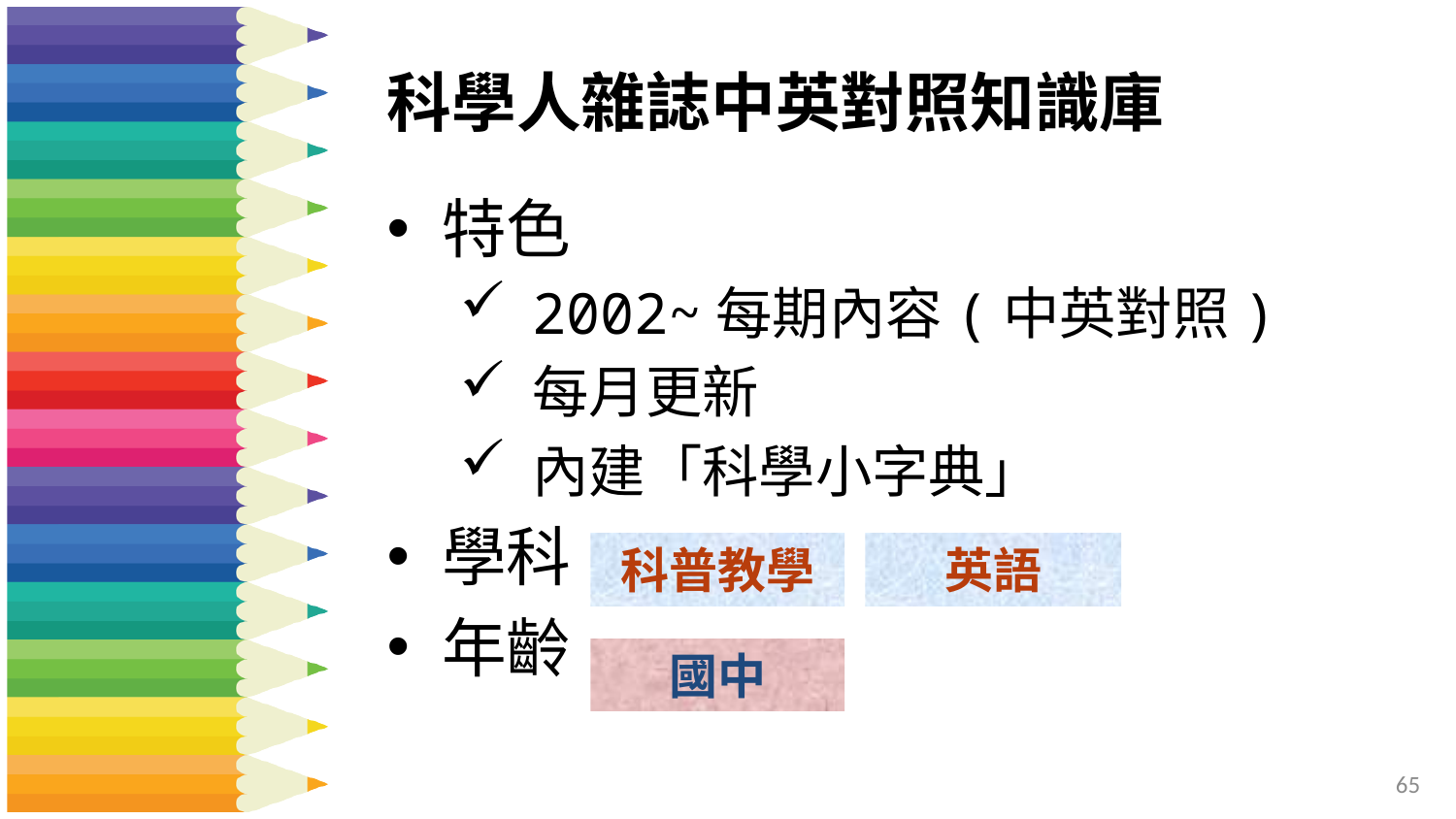

# 科學人雜誌中英對照知識庫
特色
2002~每期內容(中英對照)
每月更新
內建「科學小字典」
學科
年齡

科普教學
英語
國中
65